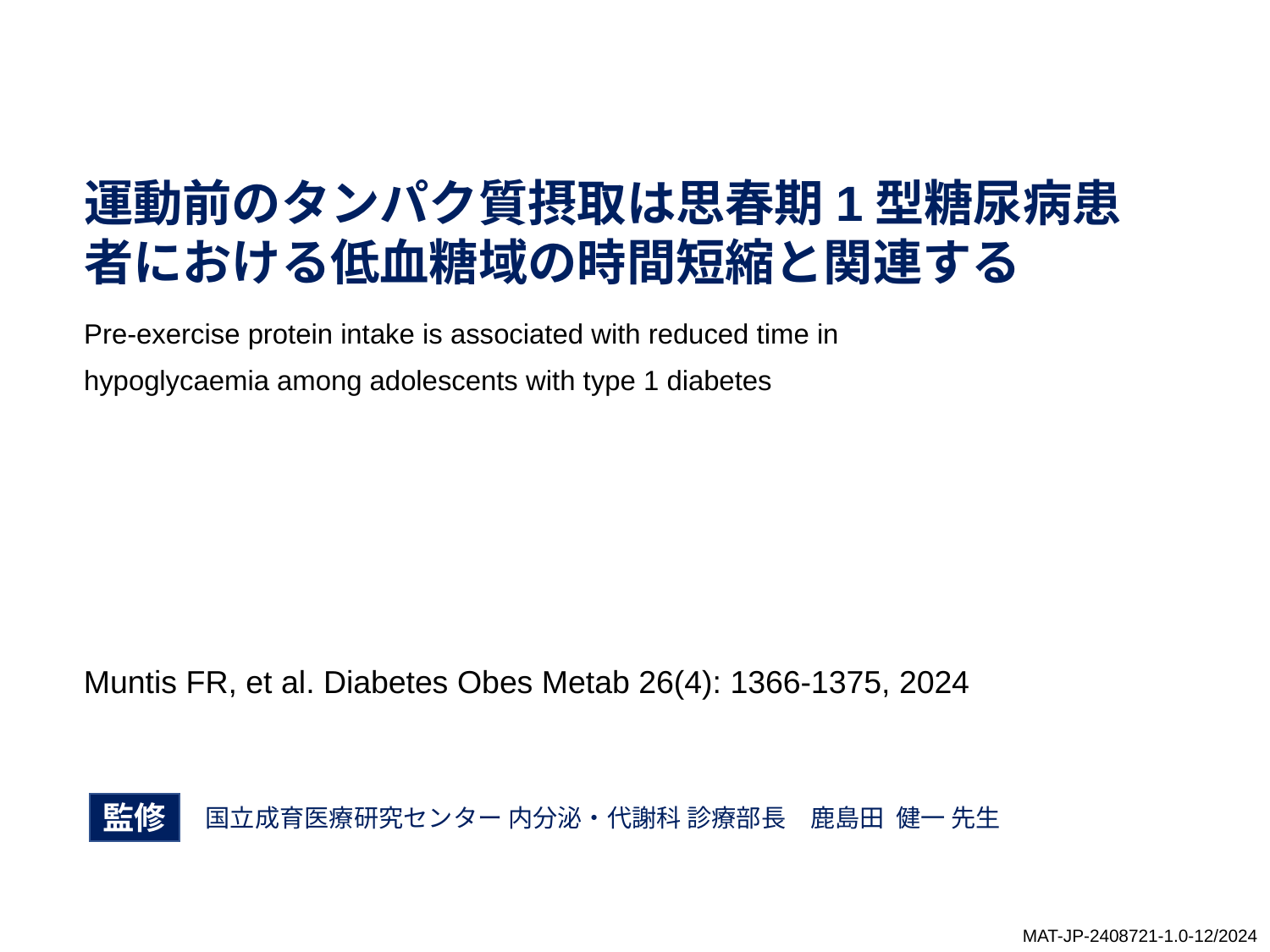

運動前のタンパク質摂取は思春期1型糖尿病患者における低血糖域の時間短縮と関連する
Pre-exercise protein intake is associated with reduced time in
hypoglycaemia among adolescents with type 1 diabetes
Muntis FR, et al. Diabetes Obes Metab 26(4): 1366-1375, 2024
監修

国立成育医療研究センター 内分泌・代謝科 診療部長　鹿島田  健一 先生
MAT-JP-2408721-1.0-12/2024